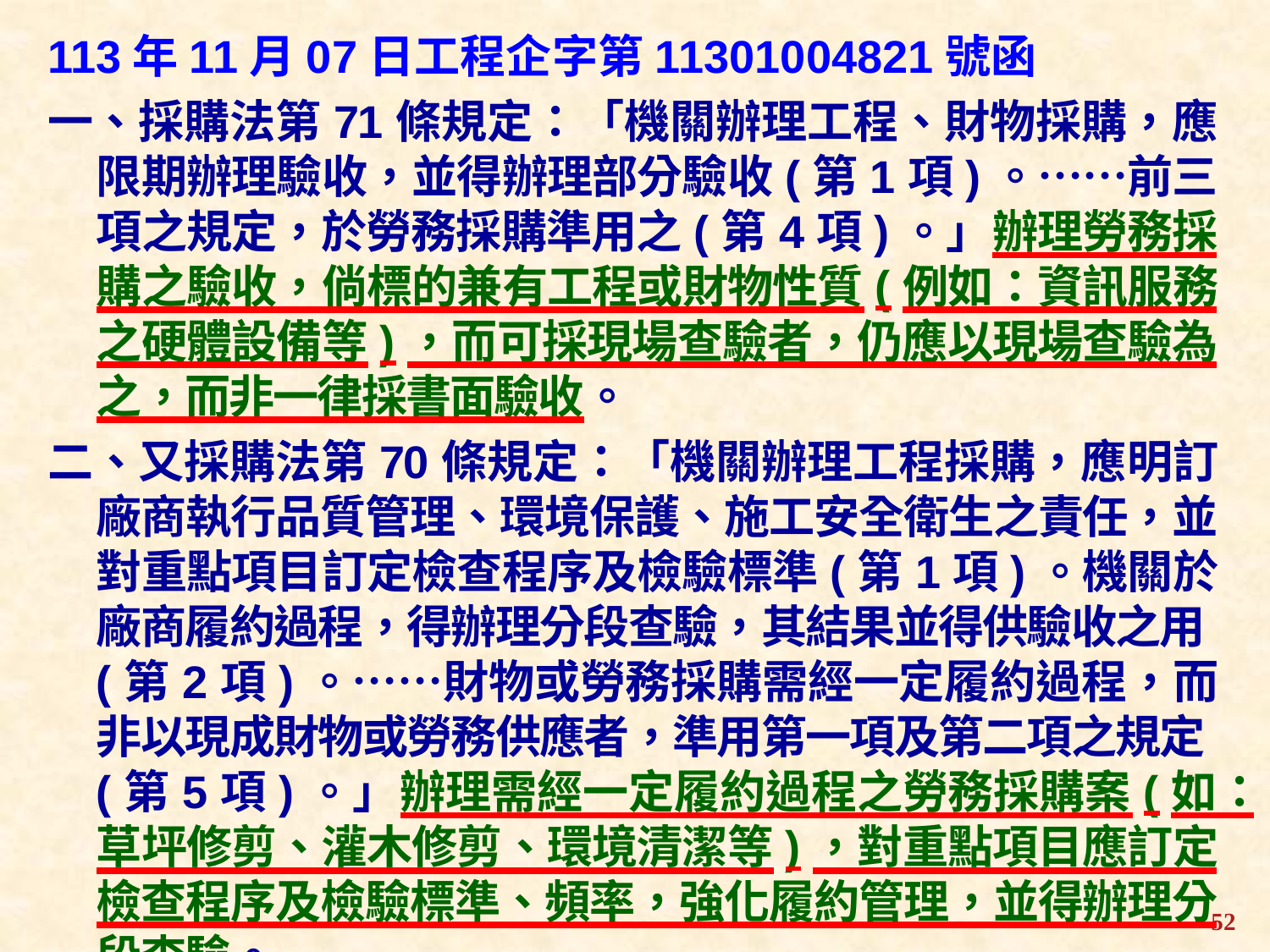

113年11月07日工程企字第11301004821號函
一、採購法第71條規定：「機關辦理工程、財物採購，應限期辦理驗收，並得辦理部分驗收(第1項)。……前三項之規定，於勞務採購準用之(第4項)。」辦理勞務採購之驗收，倘標的兼有工程或財物性質(例如：資訊服務之硬體設備等)，而可採現場查驗者，仍應以現場查驗為之，而非一律採書面驗收。
二、又採購法第70條規定：「機關辦理工程採購，應明訂廠商執行品質管理、環境保護、施工安全衛生之責任，並對重點項目訂定檢查程序及檢驗標準(第1項)。機關於廠商履約過程，得辦理分段查驗，其結果並得供驗收之用(第2項)。……財物或勞務採購需經一定履約過程，而非以現成財物或勞務供應者，準用第一項及第二項之規定(第5項)。」辦理需經一定履約過程之勞務採購案(如：草坪修剪、灌木修剪、環境清潔等)，對重點項目應訂定檢查程序及檢驗標準、頻率，強化履約管理，並得辦理分段查驗。
52